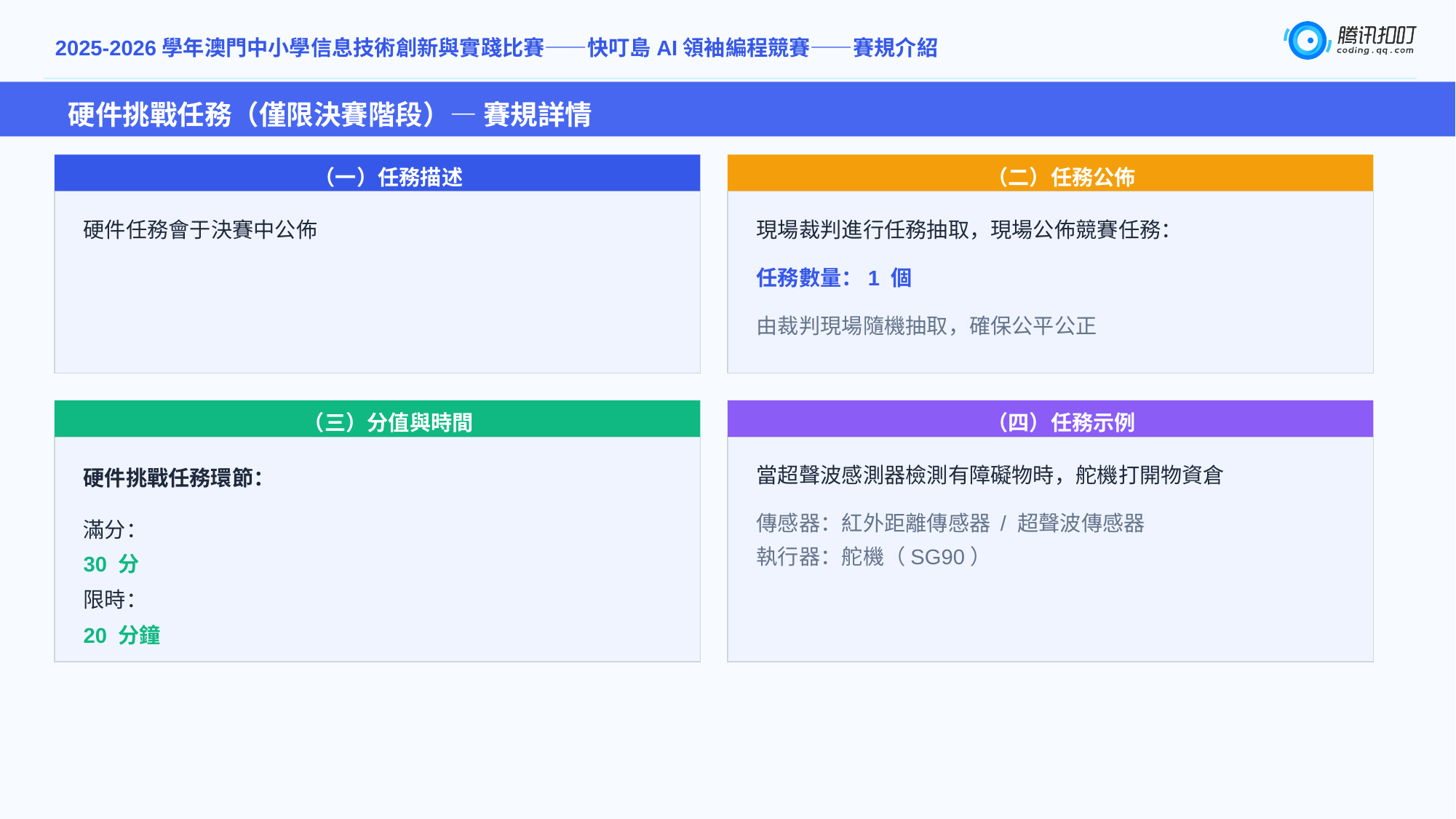

2025-2026學年澳門中小學信息技術創新與實踐比賽——快叮島AI領袖編程競賽——賽規介紹

硬件挑戰任務（僅限決賽階段）— 賽規詳情

  （一）任務描述

  （二）任務公佈

硬件任務會于決賽中公佈
現場裁判進行任務抽取，現場公佈競賽任務：

任務數量：1 個

由裁判現場隨機抽取，確保公平公正

  （三）分值與時間

  （四）任務示例

硬件挑戰任務環節：

滿分：
30 分
限時：
20 分鐘
當超聲波感測器檢測有障礙物時，舵機打開物資倉

傳感器：紅外距離傳感器 / 超聲波傳感器
執行器：舵機（SG90）

6

红色 LED 灯

6

物资仓关闭状态指示

7

绿色 LED 灯

7

物资仓打开状态指示

8

按钮（2個）

8

按键A开盖、按键B关盖

9

PH2.0 3pin 连接线

9

传感器/执行器连接